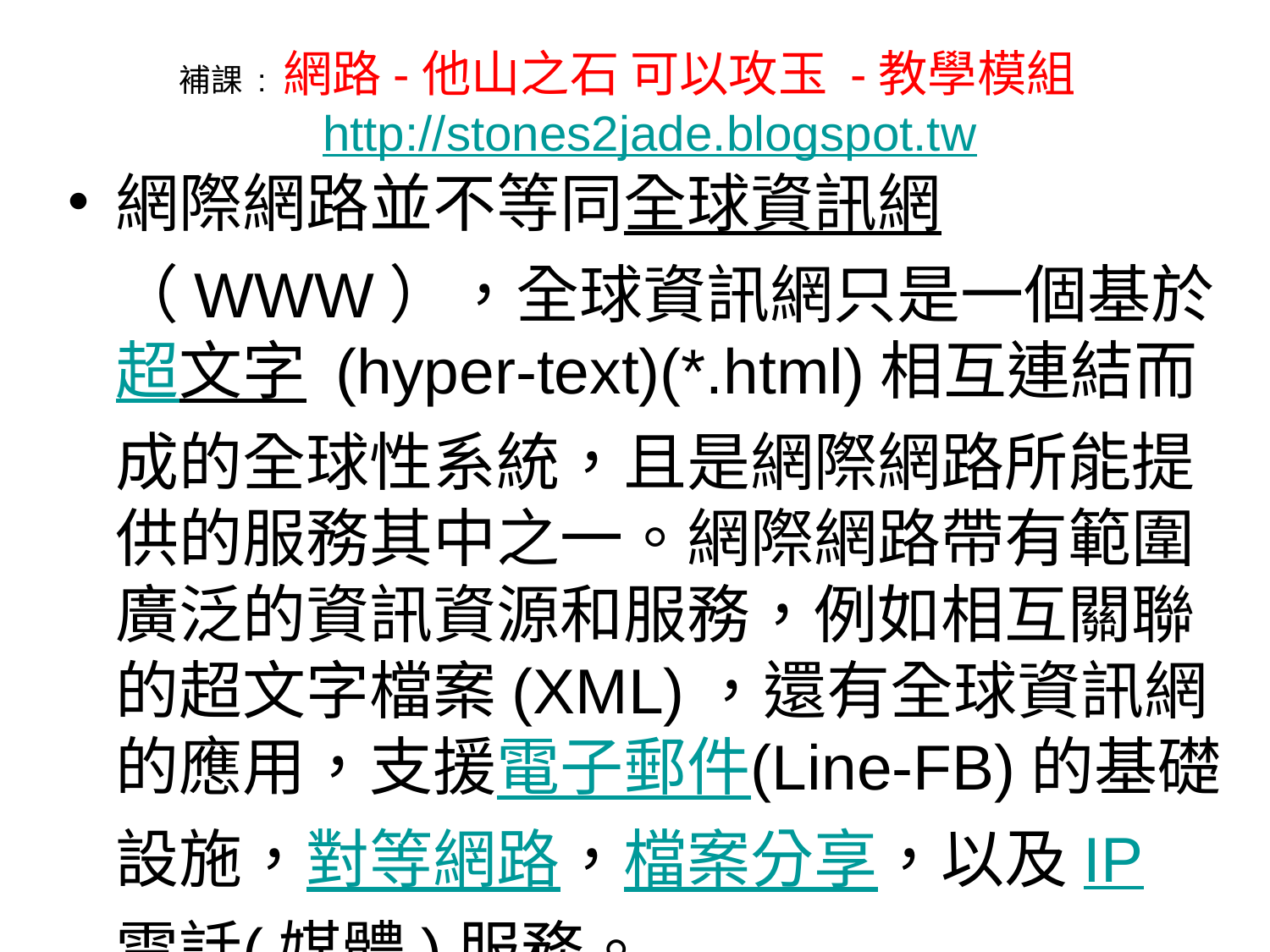

補課 : 網路-他山之石 可以攻玉 -教學模組   http://stones2jade.blogspot.tw
# 網際網路並不等同全球資訊網（WWW），全球資訊網只是一個基於超文字 (hyper-text)(*.html)相互連結而成的全球性系統，且是網際網路所能提供的服務其中之一。網際網路帶有範圍廣泛的資訊資源和服務，例如相互關聯的超文字檔案(XML)，還有全球資訊網的應用，支援電子郵件(Line-FB)的基礎設施，對等網路，檔案分享，以及IP電話(媒體)服務。